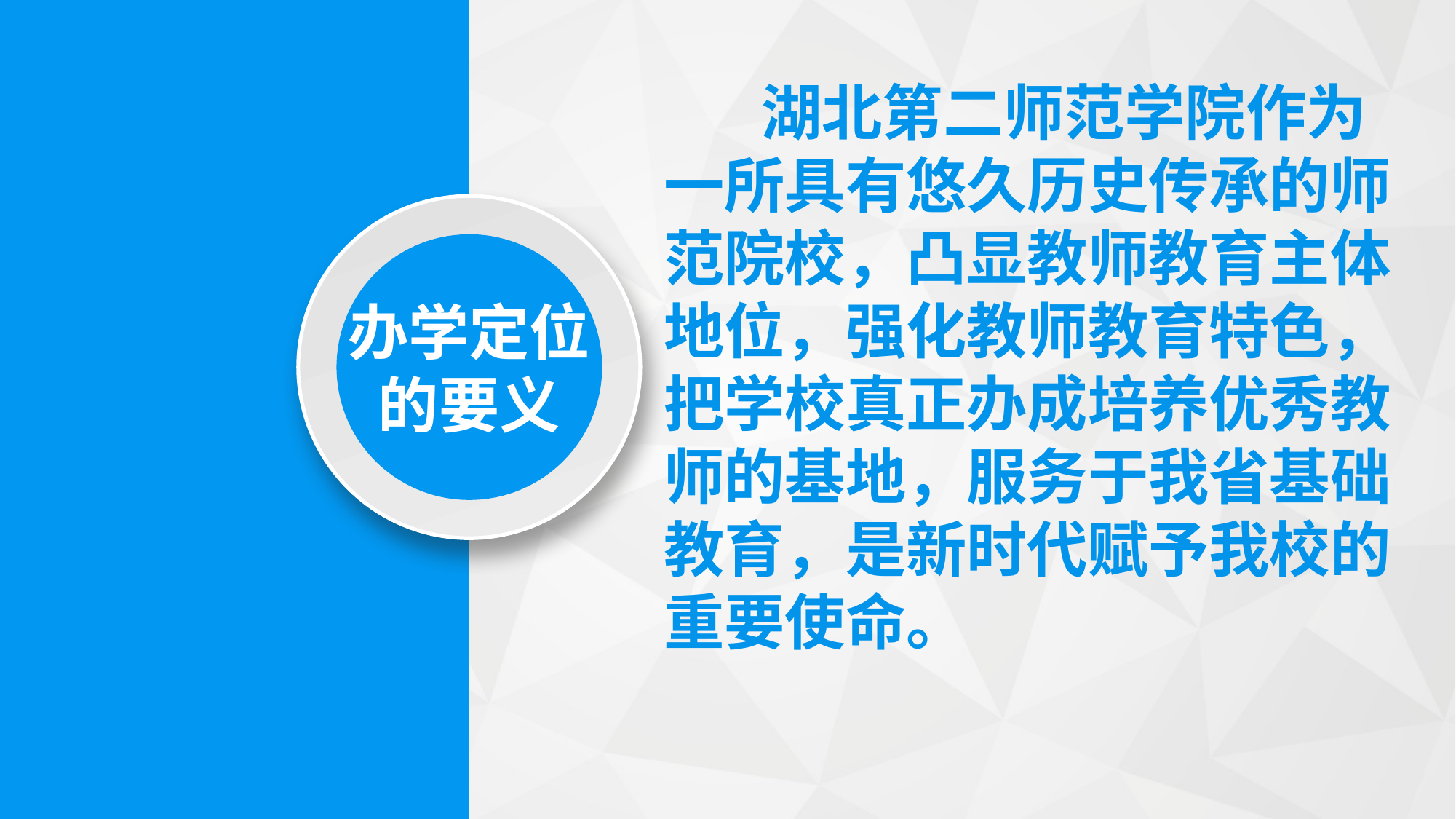

湖北第二师范学院作为一所具有悠久历史传承的师范院校，凸显教师教育主体地位，强化教师教育特色，把学校真正办成培养优秀教师的基地，服务于我省基础教育，是新时代赋予我校的重要使命。

办学定位
的要义